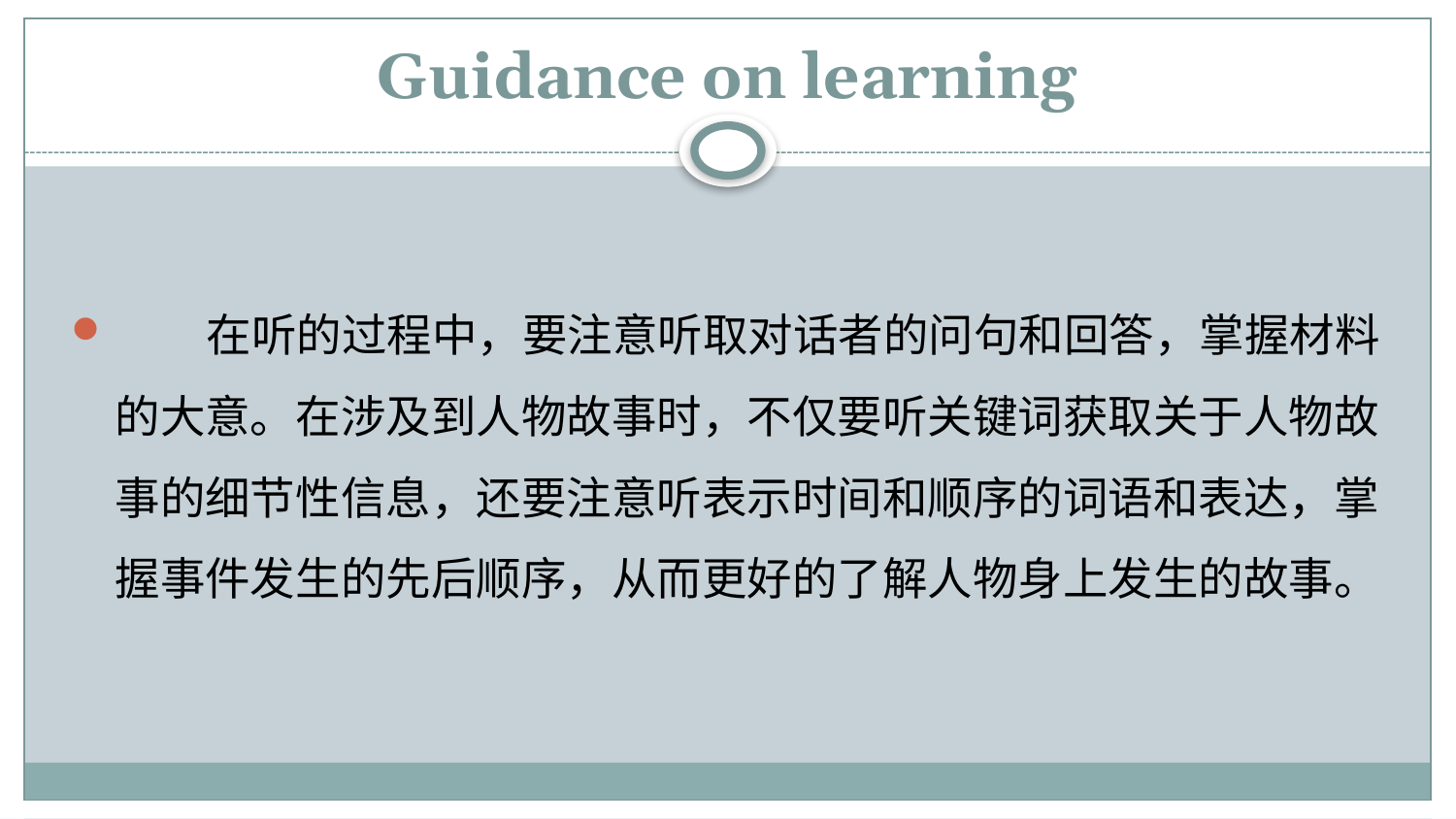

# Guidance on learning
        在听的过程中，要注意听取对话者的问句和回答，掌握材料的大意。在涉及到人物故事时，不仅要听关键词获取关于人物故事的细节性信息，还要注意听表示时间和顺序的词语和表达，掌握事件发生的先后顺序，从而更好的了解人物身上发生的故事。